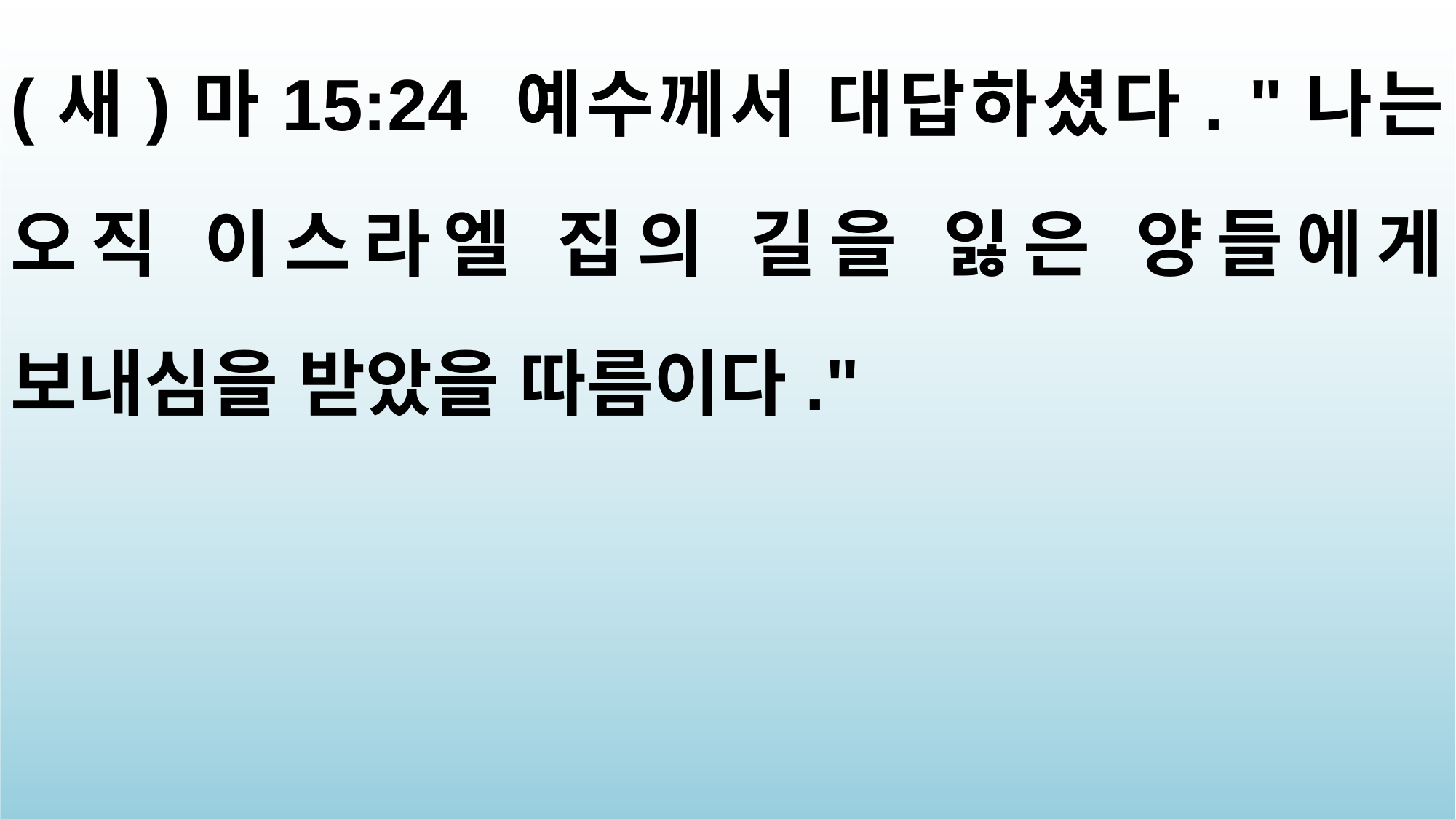

(새)마15:24 예수께서 대답하셨다. "나는 오직 이스라엘 집의 길을 잃은 양들에게 보내심을 받았을 따름이다."